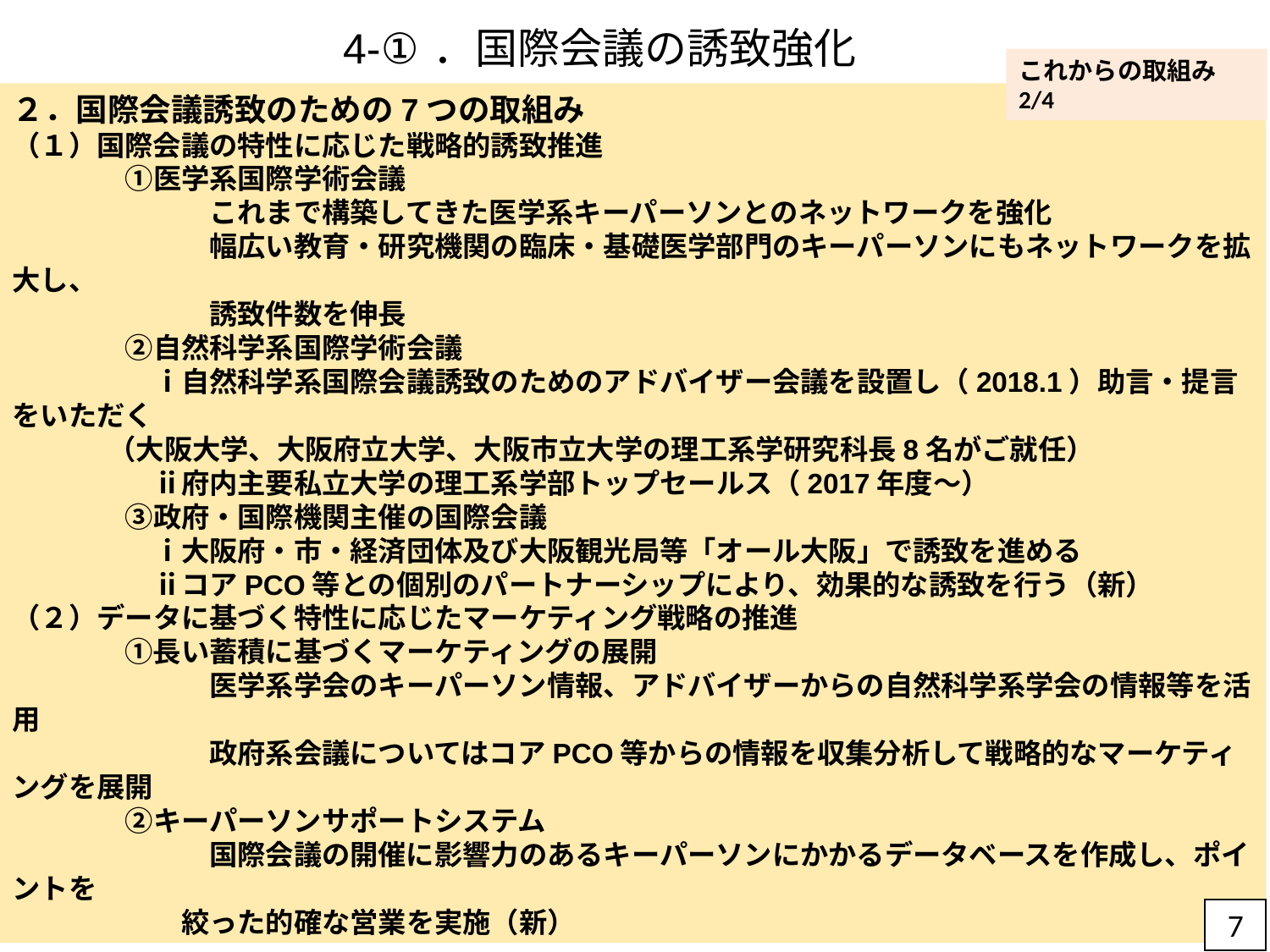

# 4-①．国際会議の誘致強化
これからの取組み2/4
２．国際会議誘致のための7つの取組み
（１）国際会議の特性に応じた戦略的誘致推進
　　　　①医学系国際学術会議
　　　　　　　これまで構築してきた医学系キーパーソンとのネットワークを強化
　　　　　　　幅広い教育・研究機関の臨床・基礎医学部門のキーパーソンにもネットワークを拡大し、
　　　　　　　誘致件数を伸長
　　　　②自然科学系国際学術会議
　　　　　ⅰ自然科学系国際会議誘致のためのアドバイザー会議を設置し（2018.1）助言・提言をいただく
              （大阪大学、大阪府立大学、大阪市立大学の理工系学研究科長8名がご就任）
　　　　　ⅱ府内主要私立大学の理工系学部トップセールス（2017年度～）
　　　　③政府・国際機関主催の国際会議
　　　　　ⅰ大阪府・市・経済団体及び大阪観光局等「オール大阪」で誘致を進める
　　　　　ⅱコアPCO等との個別のパートナーシップにより、効果的な誘致を行う（新）
（２）データに基づく特性に応じたマーケティング戦略の推進
　　　　①長い蓄積に基づくマーケティングの展開
　　　　　　　医学系学会のキーパーソン情報、アドバイザーからの自然科学系学会の情報等を活用
　　　　　　　政府系会議についてはコアPCO等からの情報を収集分析して戦略的なマーケティングを展開
　　　　②キーパーソンサポートシステム
　　　　　　　国際会議の開催に影響力のあるキーパーソンにかかるデータベースを作成し、ポイントを
　　　　　　絞った的確な営業を実施（新）

（３）「中之島ＭＩＣＥアライアンス」など地域一体での国際会議誘致推進の取組み
　　　　中之島の主要3施設（中之島公会堂、堂島リバーフォーラム、当社）で2018年3月新設
　　　　さらに、関係企業等と「中之島MICEクラスター」を形成、国際会議の誘致協力と併せて、
　　　中之島ブランドの向上を図る

7